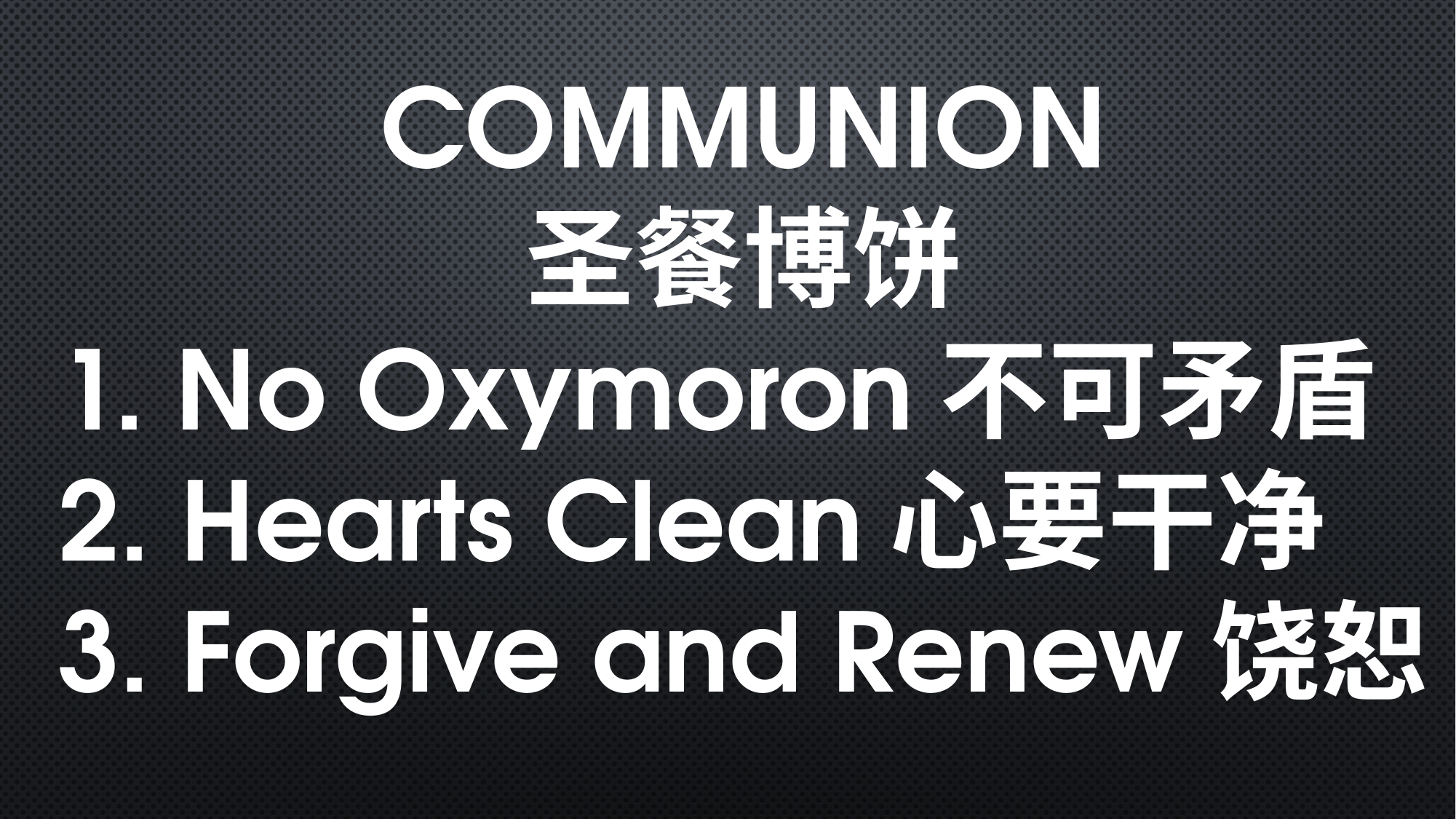

COMMUNION
圣餐博饼
1. No Oxymoron不可矛盾
2. Hearts Clean心要干净
3. Forgive and Renew饶恕